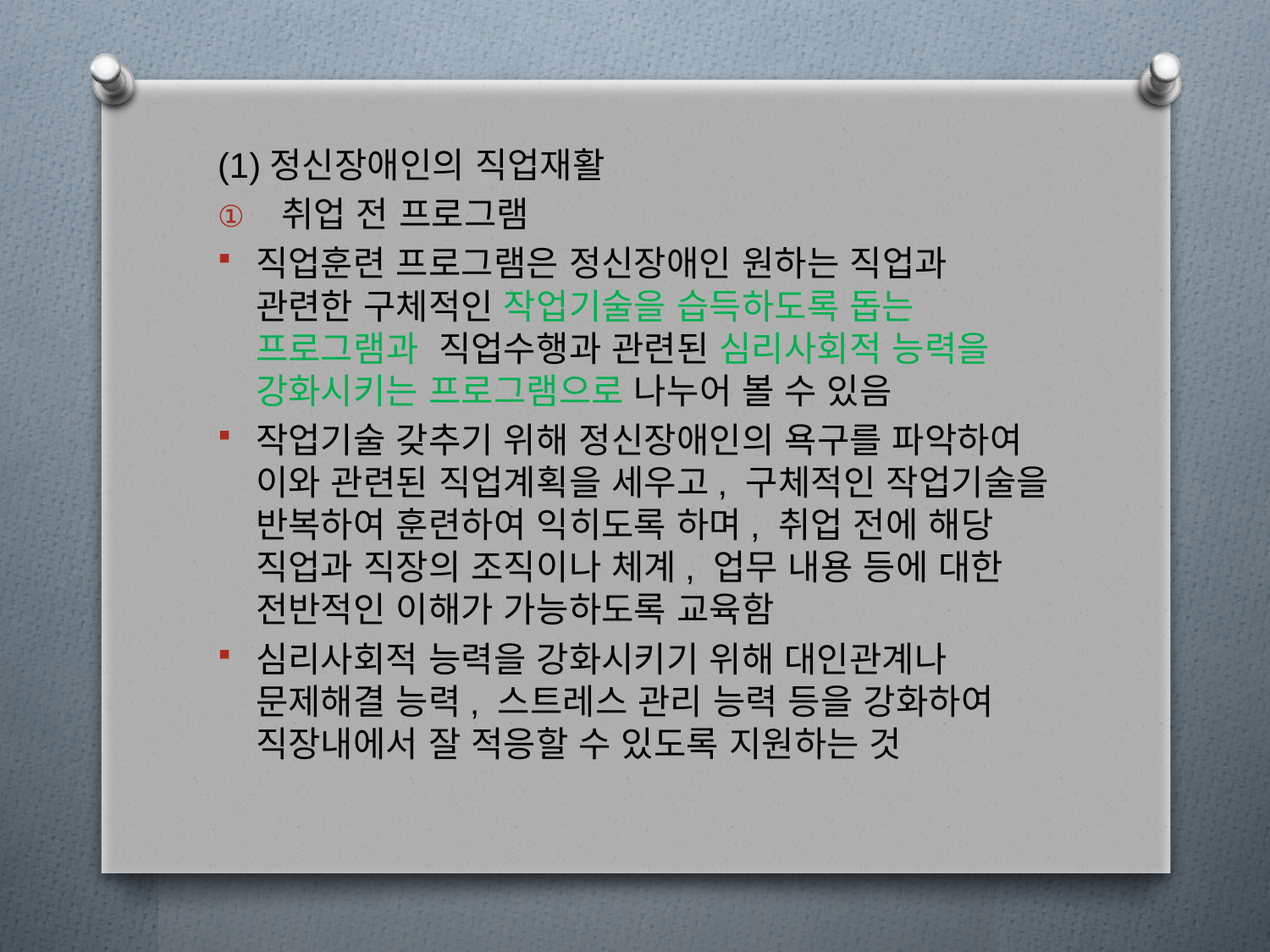

(1)정신장애인의 직업재활
취업 전 프로그램
직업훈련 프로그램은 정신장애인 원하는 직업과 관련한 구체적인 작업기술을 습득하도록 돕는 프로그램과  직업수행과 관련된 심리사회적 능력을 강화시키는 프로그램으로 나누어 볼 수 있음
작업기술 갖추기 위해 정신장애인의 욕구를 파악하여 이와 관련된 직업계획을 세우고, 구체적인 작업기술을 반복하여 훈련하여 익히도록 하며, 취업 전에 해당 직업과 직장의 조직이나 체계, 업무 내용 등에 대한 전반적인 이해가 가능하도록 교육함
심리사회적 능력을 강화시키기 위해 대인관계나 문제해결 능력, 스트레스 관리 능력 등을 강화하여 직장내에서 잘 적응할 수 있도록 지원하는 것